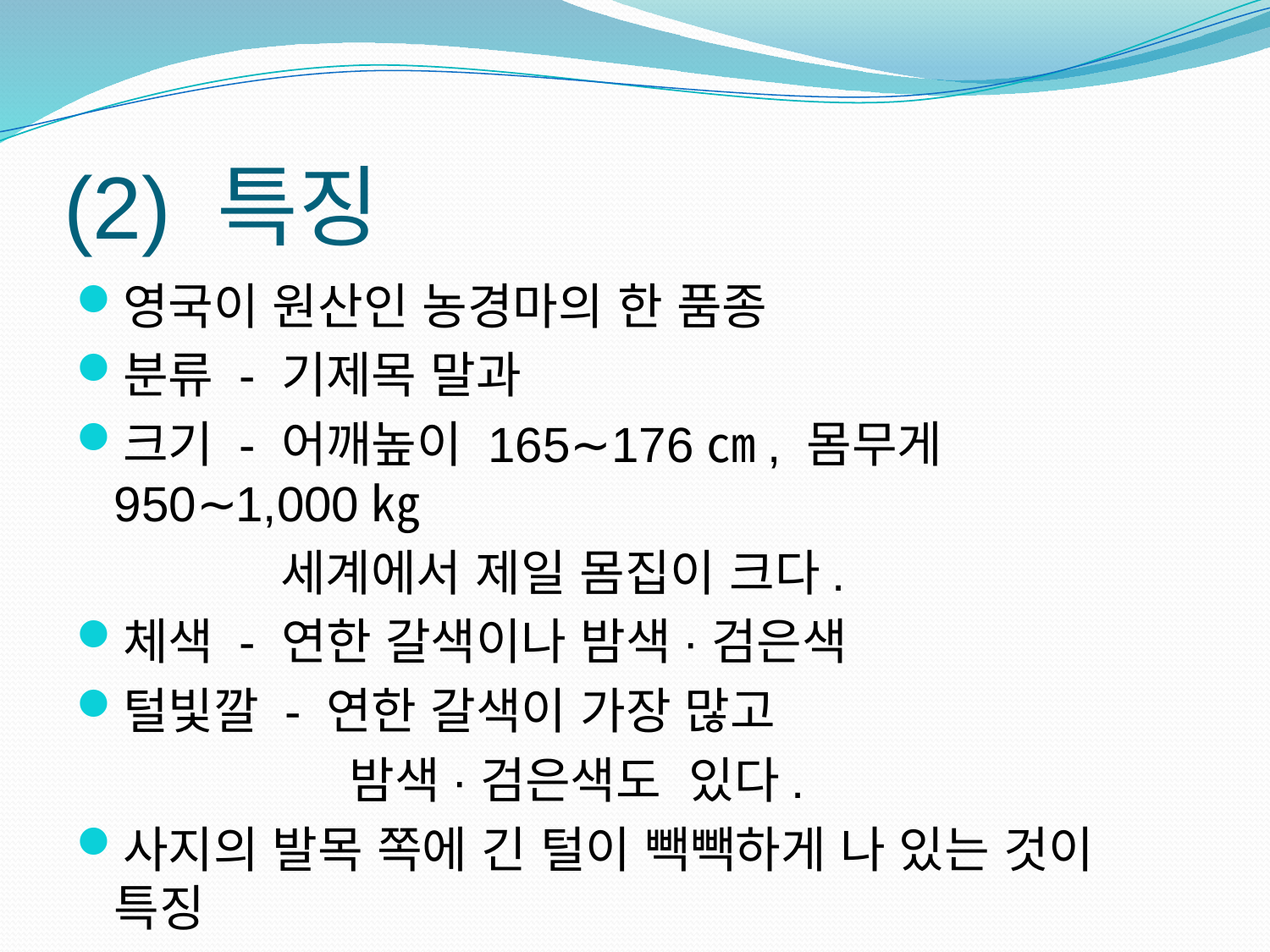

# (2) 특징
영국이 원산인 농경마의 한 품종
분류 - 기제목 말과
크기 - 어깨높이 165∼176㎝, 몸무게 950∼1,000㎏
              세계에서 제일 몸집이 크다.
체색 - 연한 갈색이나 밤색·검은색
털빛깔 - 연한 갈색이 가장 많고
                   밤색·검은색도  있다.
사지의 발목 쪽에 긴 털이 빽빽하게 나 있는 것이 특징